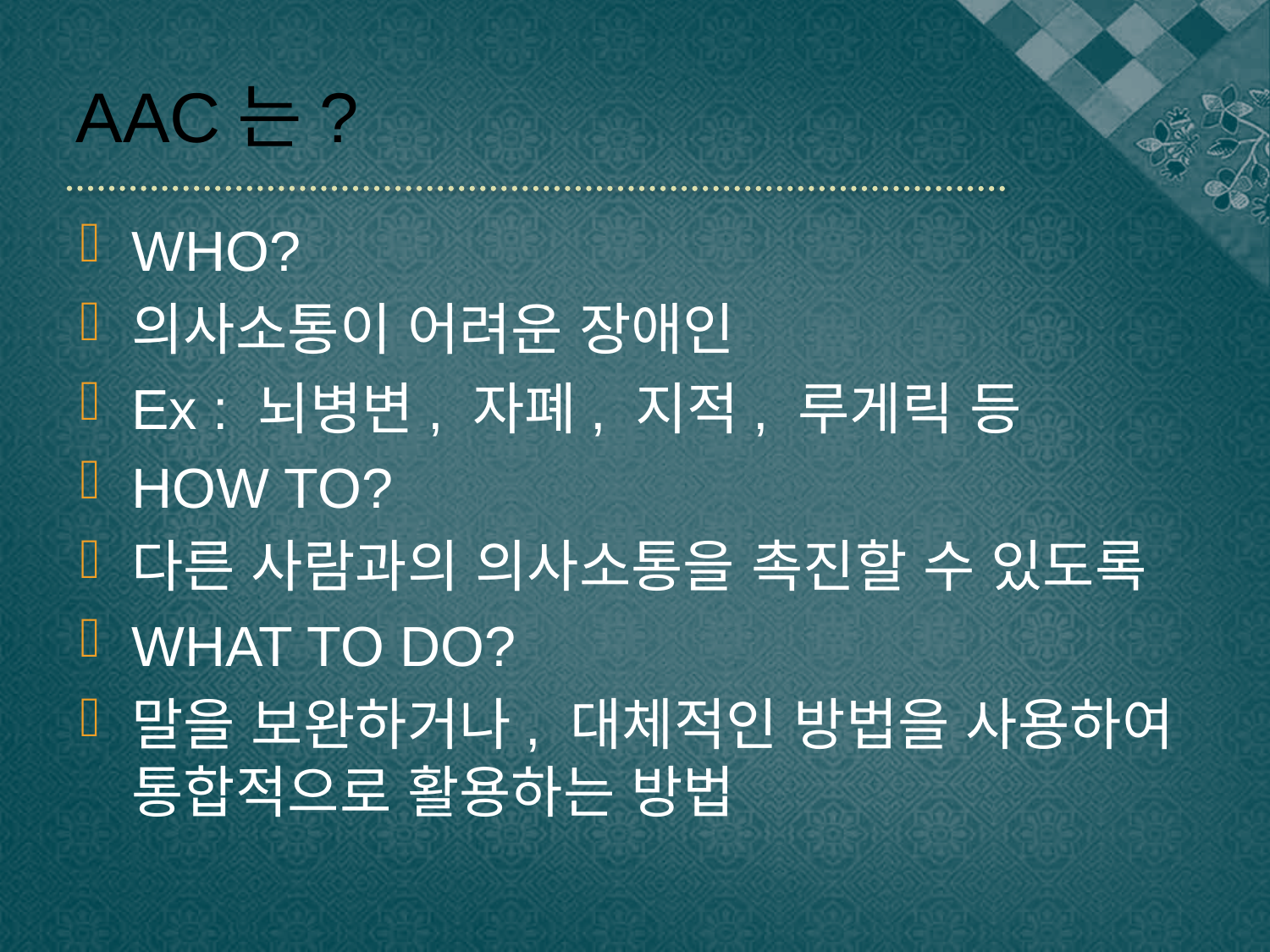

# AAC는?
WHO?
의사소통이 어려운 장애인
Ex : 뇌병변, 자폐, 지적, 루게릭 등
HOW TO?
다른 사람과의 의사소통을 촉진할 수 있도록
WHAT TO DO?
말을 보완하거나, 대체적인 방법을 사용하여 통합적으로 활용하는 방법